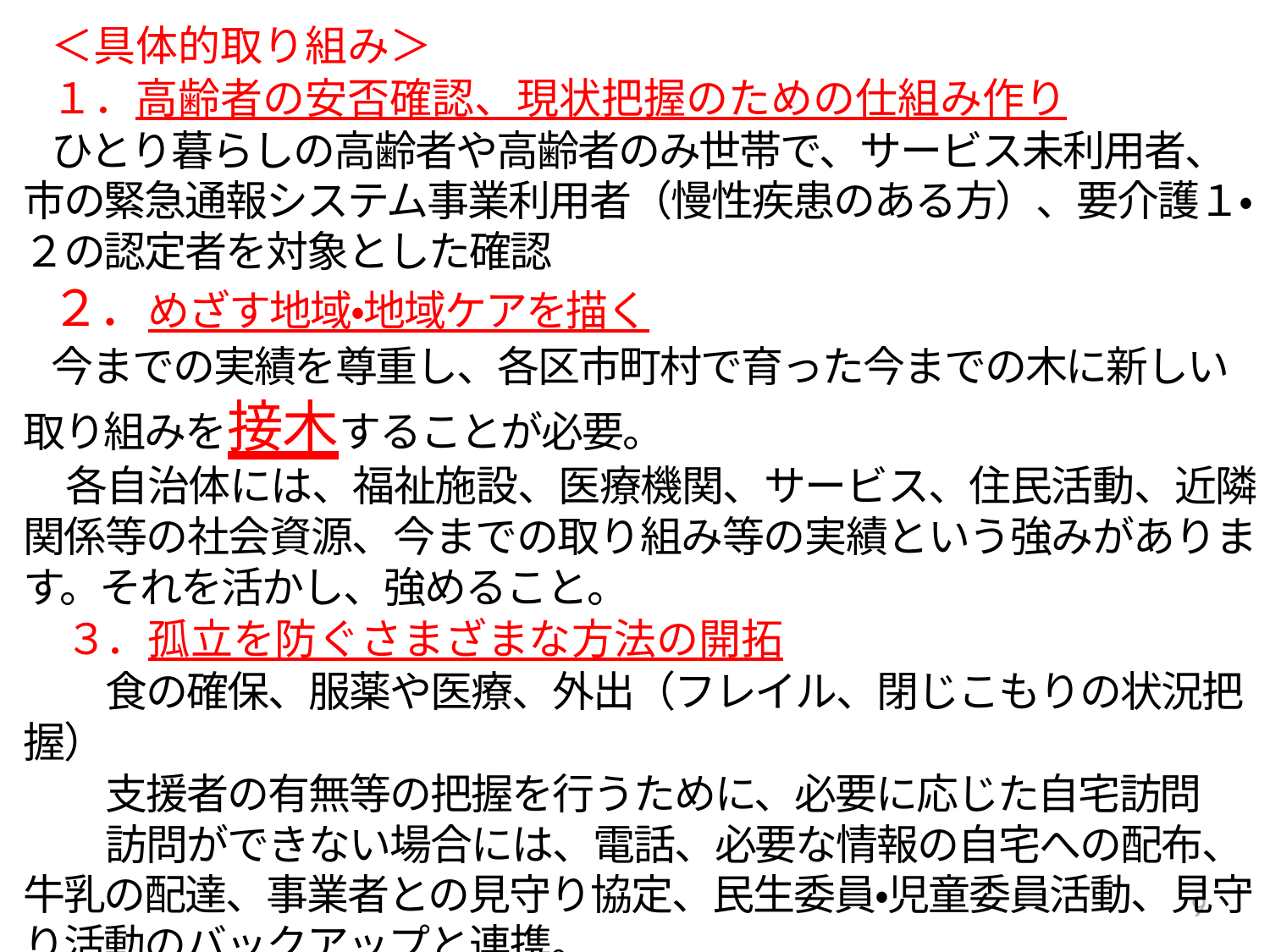

＜具体的取り組み＞
１．高齢者の安否確認、現状把握のための仕組み作り
ひとり暮らしの高齢者や高齢者のみ世帯で、サービス未利用者、 市の緊急通報システム事業利用者（慢性疾患のある方）、要介護１・２の認定者を対象とした確認
２．めざす地域・地域ケアを描く
今までの実績を尊重し、各区市町村で育った今までの木に新しい取り組みを接木することが必要。
各自治体には、福祉施設、医療機関、サービス、住民活動、近隣関係等の社会資源、今までの取り組み等の実績という強みがあります。それを活かし、強めること。
３．孤立を防ぐさまざまな方法の開拓
　食の確保、服薬や医療、外出（フレイル、閉じこもりの状況把握）
　支援者の有無等の把握を行うために、必要に応じた自宅訪問
　訪問ができない場合には、電話、必要な情報の自宅への配布、牛乳の配達、事業者との見守り協定、民生委員・児童委員活動、見守り活動のバックアップと連携。
9